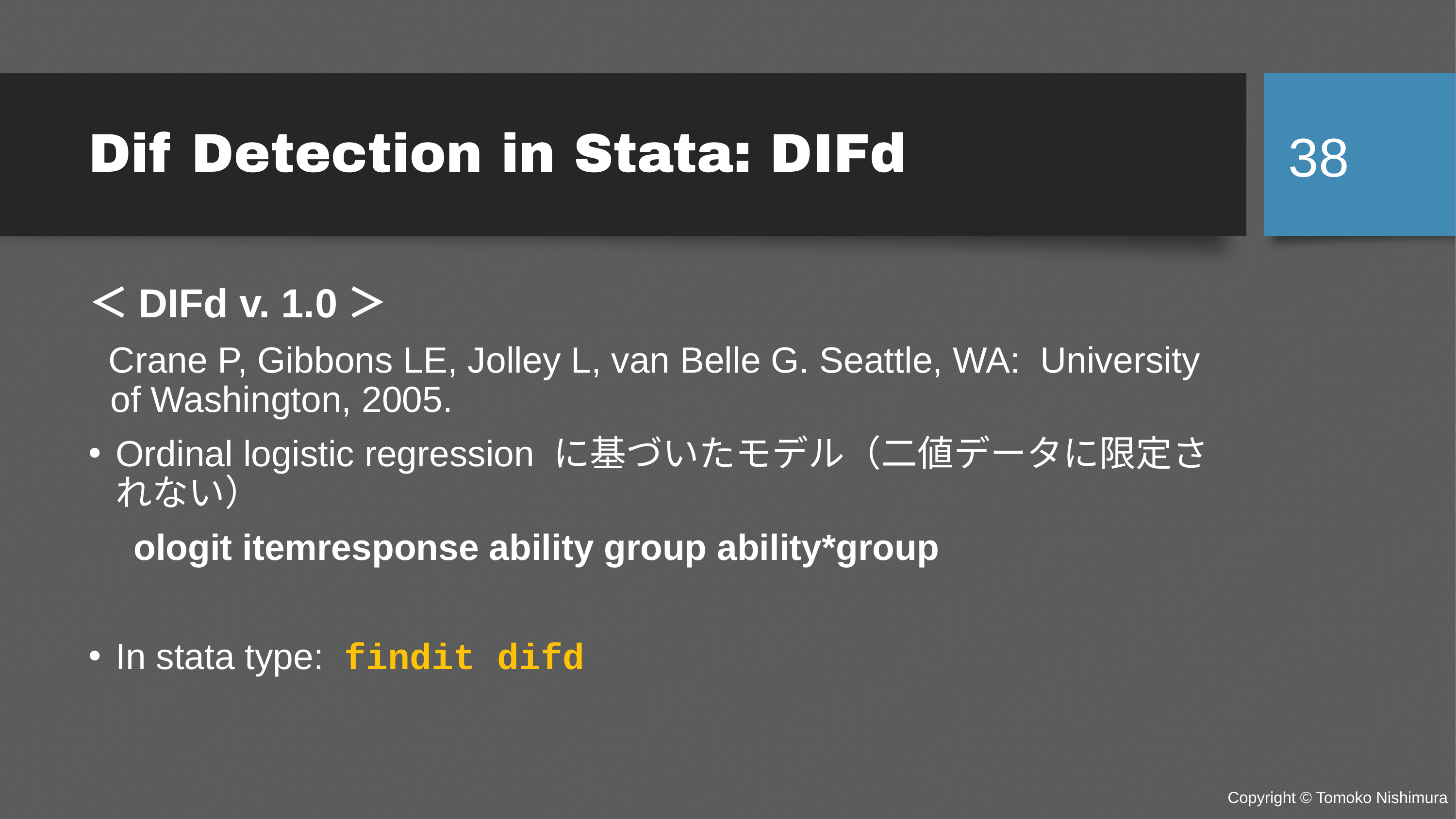

38
# Dif Detection in Stata: DIFd
＜DIFd v. 1.0＞
  Crane P, Gibbons LE, Jolley L, van Belle G. Seattle, WA:  University of Washington, 2005.
Ordinal logistic regression に基づいたモデル（二値データに限定されない）
　ologit itemresponse ability group ability*group

In stata type:  findit difd
Copyright © Tomoko Nishimura